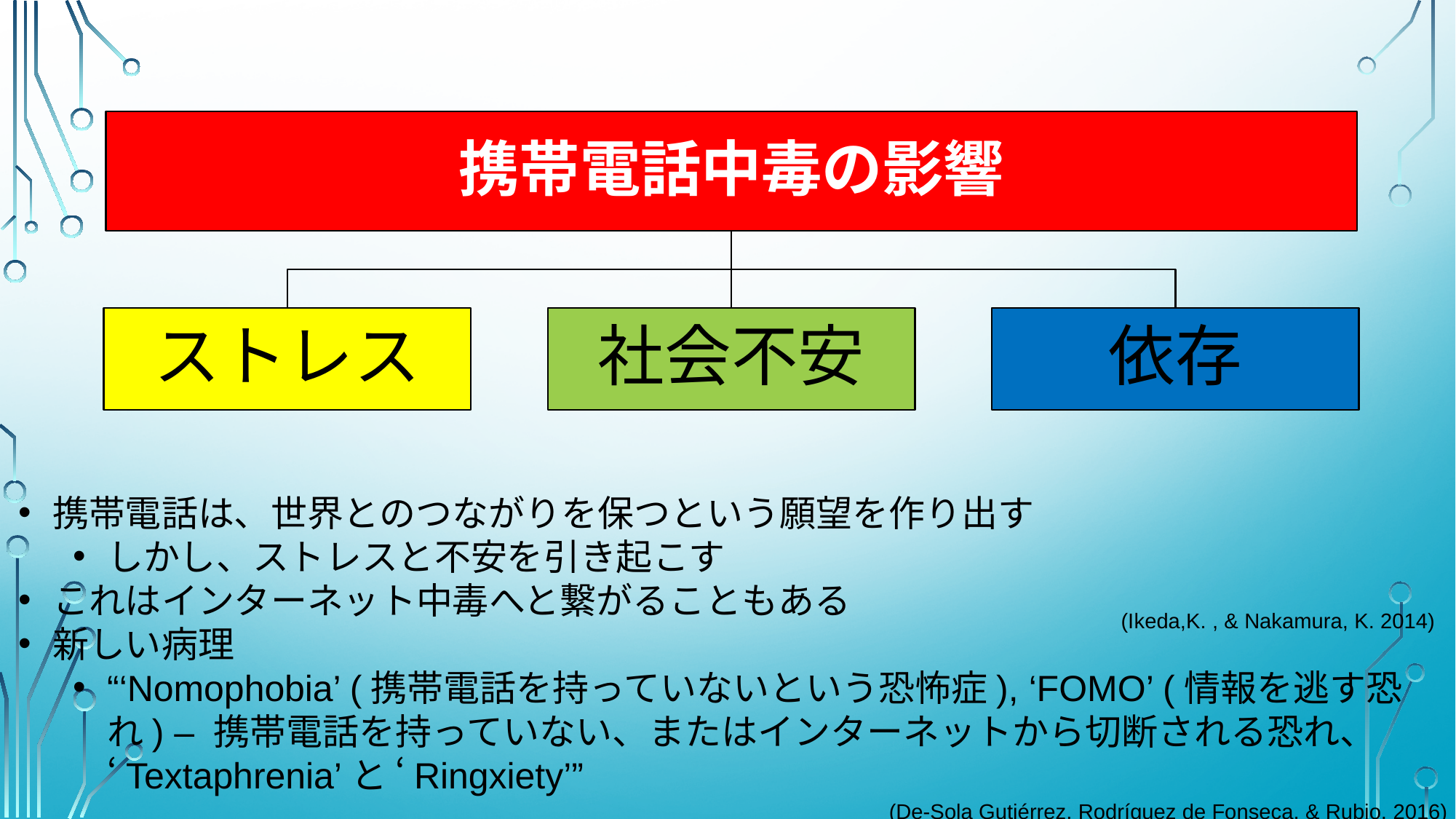

携帯電話中毒の影響
ストレス
社会不安
依存
携帯電話は、世界とのつながりを保つという願望を作り出す
しかし、ストレスと不安を引き起こす
これはインターネット中毒へと繋がることもある
新しい病理
“‘Nomophobia’ (携帯電話を持っていないという恐怖症), ‘FOMO’ (情報を逃す恐れ) – 携帯電話を持っていない、またはインターネットから切断される恐れ、 ‘Textaphrenia’と ‘Ringxiety’”
(Ikeda,K. , & Nakamura, K. 2014)
(De-Sola Gutiérrez, Rodríguez de Fonseca, & Rubio, 2016)